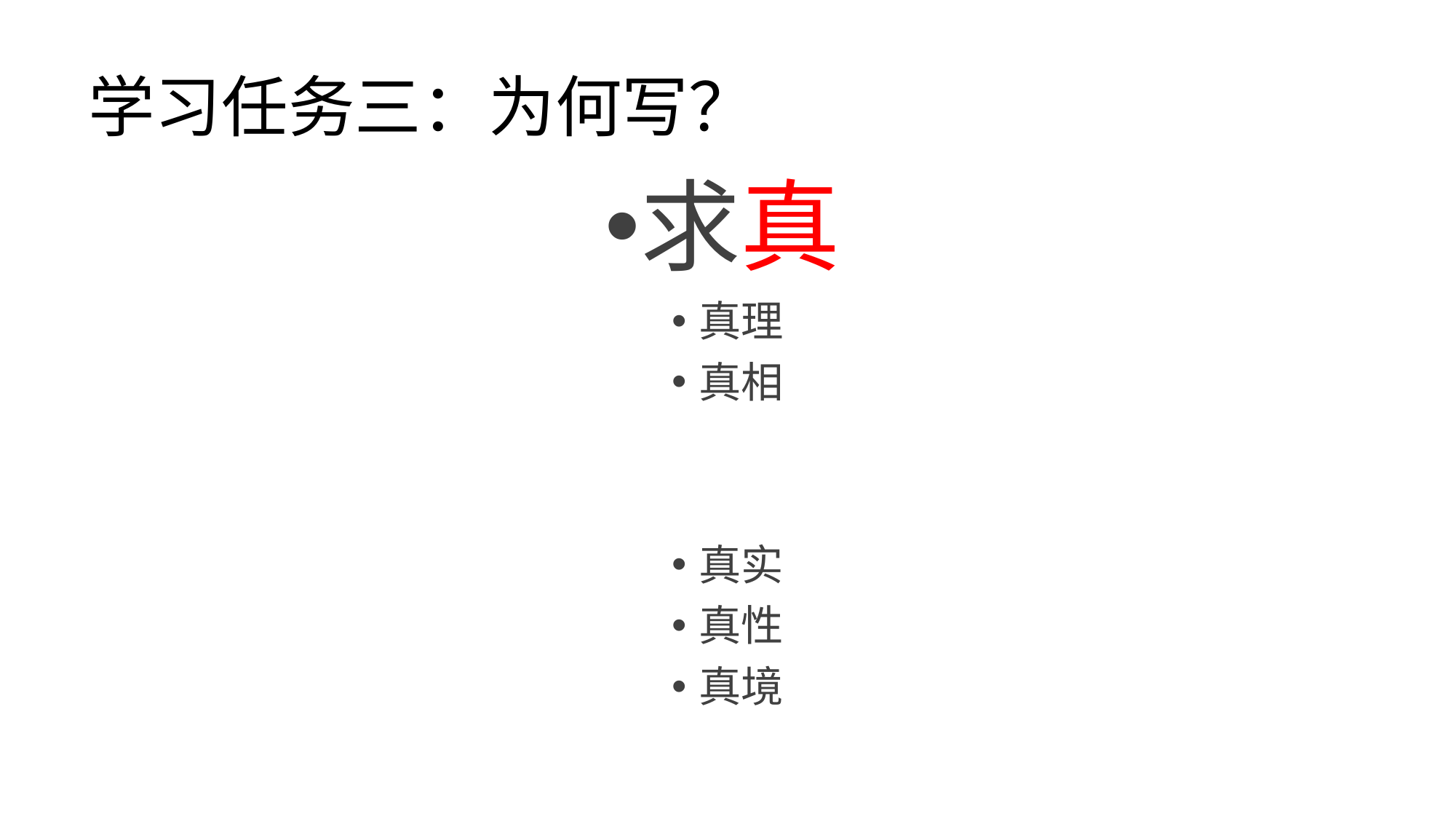

# 学习任务三：为何写？
求真
真理
真相

真实
真性
真境